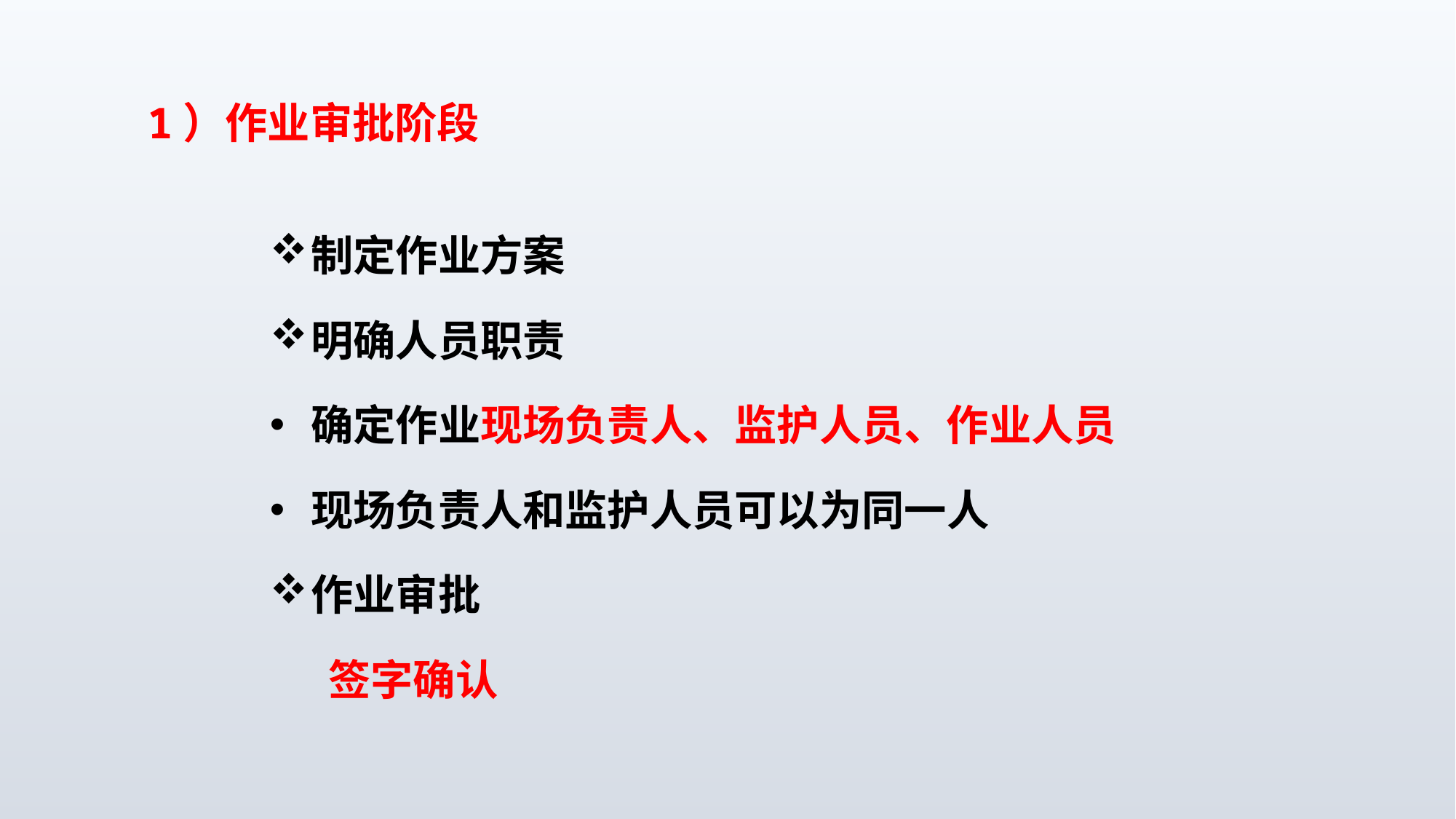

# 1）作业审批阶段
制定作业方案
明确人员职责
确定作业现场负责人、监护人员、作业人员
现场负责人和监护人员可以为同一人
作业审批
     签字确认